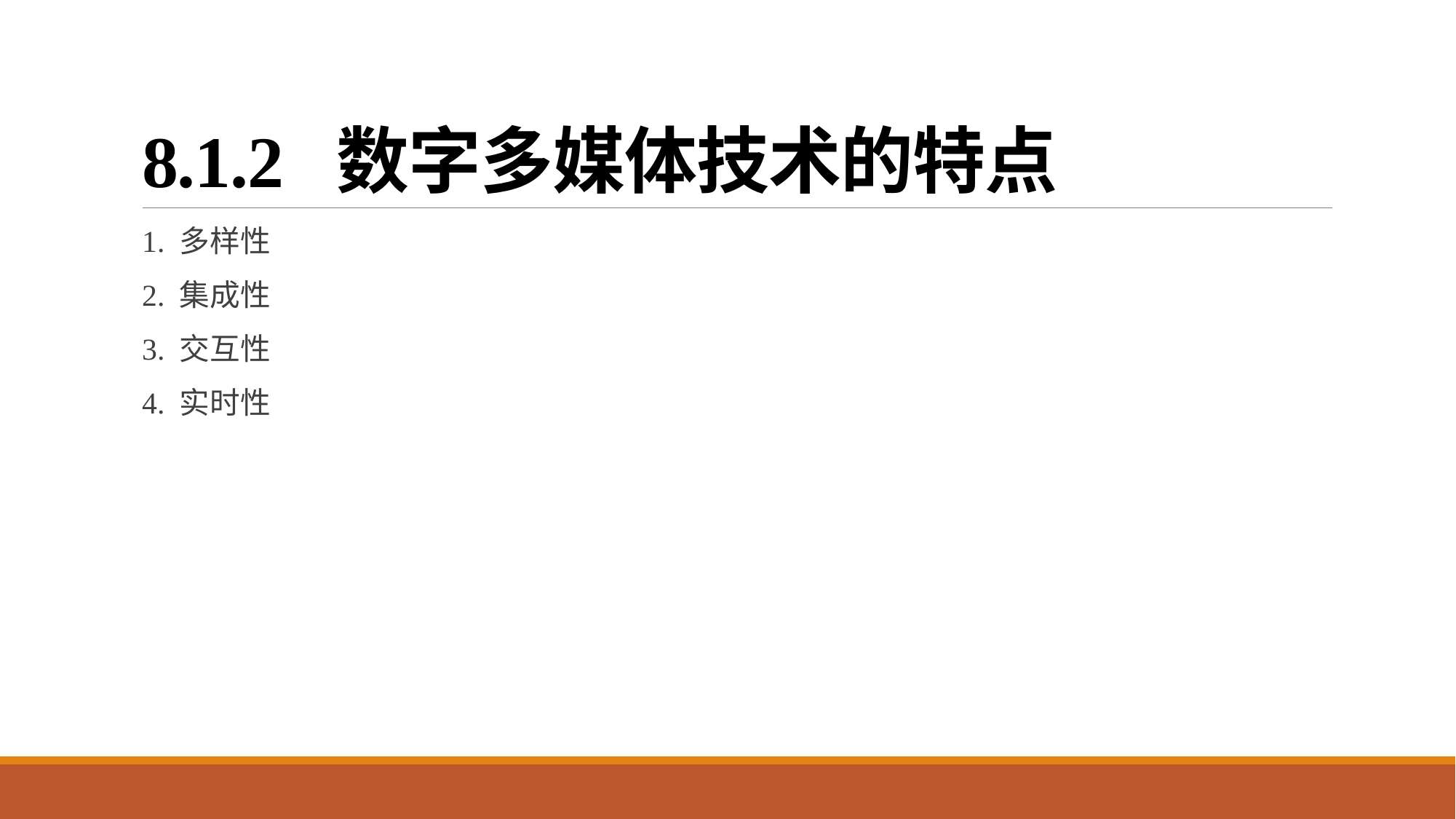

# 8.1.2  数字多媒体技术的特点
1. 多样性
2. 集成性
3. 交互性
4. 实时性